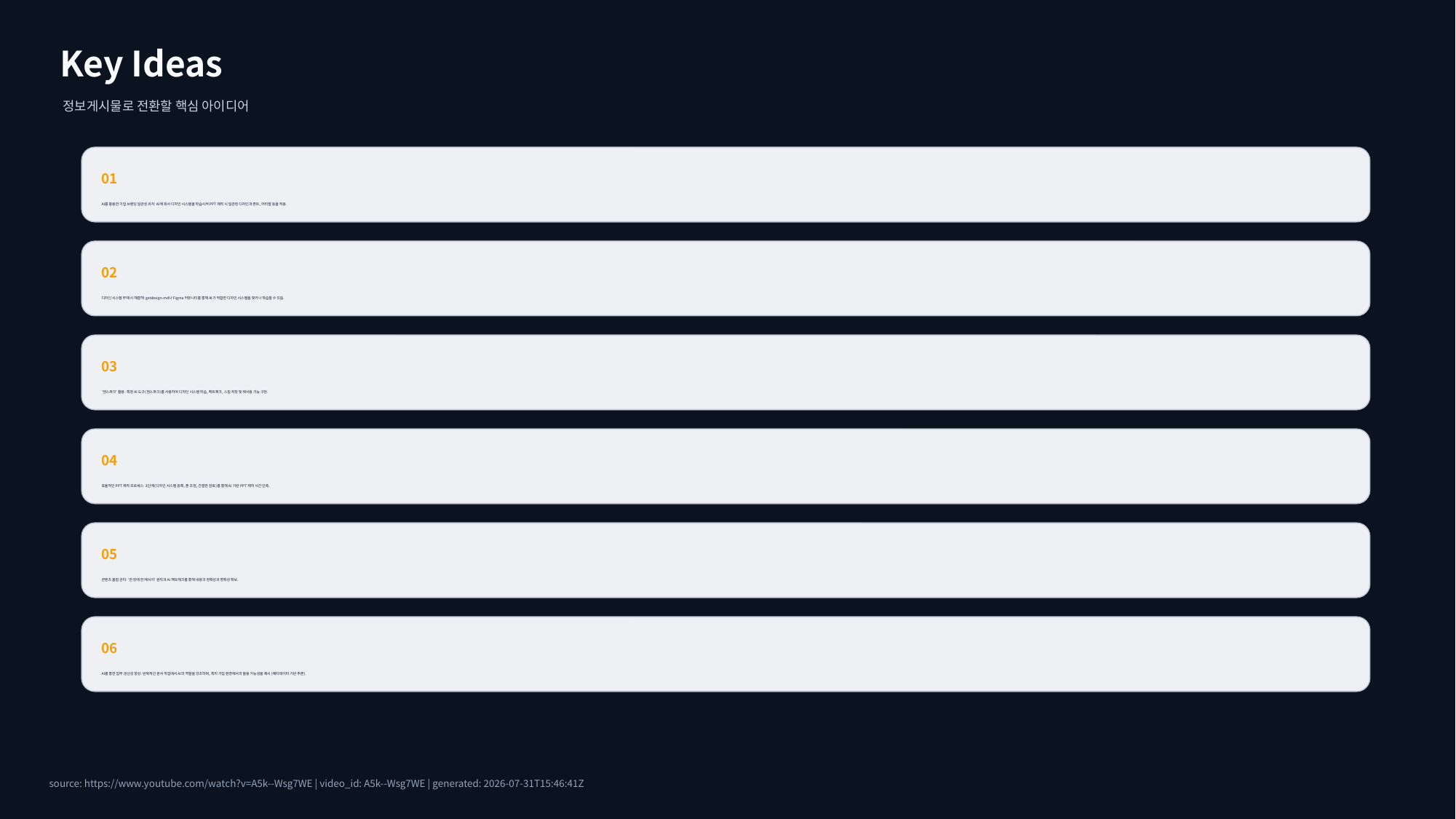

Key Ideas
정보게시물로 전환할 핵심 아이디어

01
AI를 활용한 기업 브랜딩 일관성 유지: AI에 회사 디자인 시스템을 학습시켜 PPT 제작 시 일관된 디자인과 폰트, 머리말 등을 적용.

02
디자인 시스템 부재 시 해결책: getdesign.md나 Figma 커뮤니티를 통해 AI가 적합한 디자인 시스템을 찾거나 학습할 수 있음.

03
'젠스파크' 활용: 특정 AI 도구(젠스파크)를 사용하여 디자인 시스템 학습, 팩트체크, 스킬 저장 및 재사용 기능 구현.

04
효율적인 PPT 제작 프로세스: 3단계(디자인 시스템 등록, 톤 조정, 간결한 검토)를 통해 AI 기반 PPT 제작 시간 단축.

05
콘텐츠 품질 관리: '한 장에 한 메시지' 원칙과 AI 팩트체크를 통해 내용의 정확성과 명확성 확보.

06
AI를 통한 업무 생산성 향상: 반복적인 문서 작업에서 AI의 역할을 강조하며, 특히 기업 환경에서의 활용 가능성을 제시 (메타데이터 기반 추론).
source: https://www.youtube.com/watch?v=A5k--Wsg7WE | video_id: A5k--Wsg7WE | generated: 2026-07-31T15:46:41Z